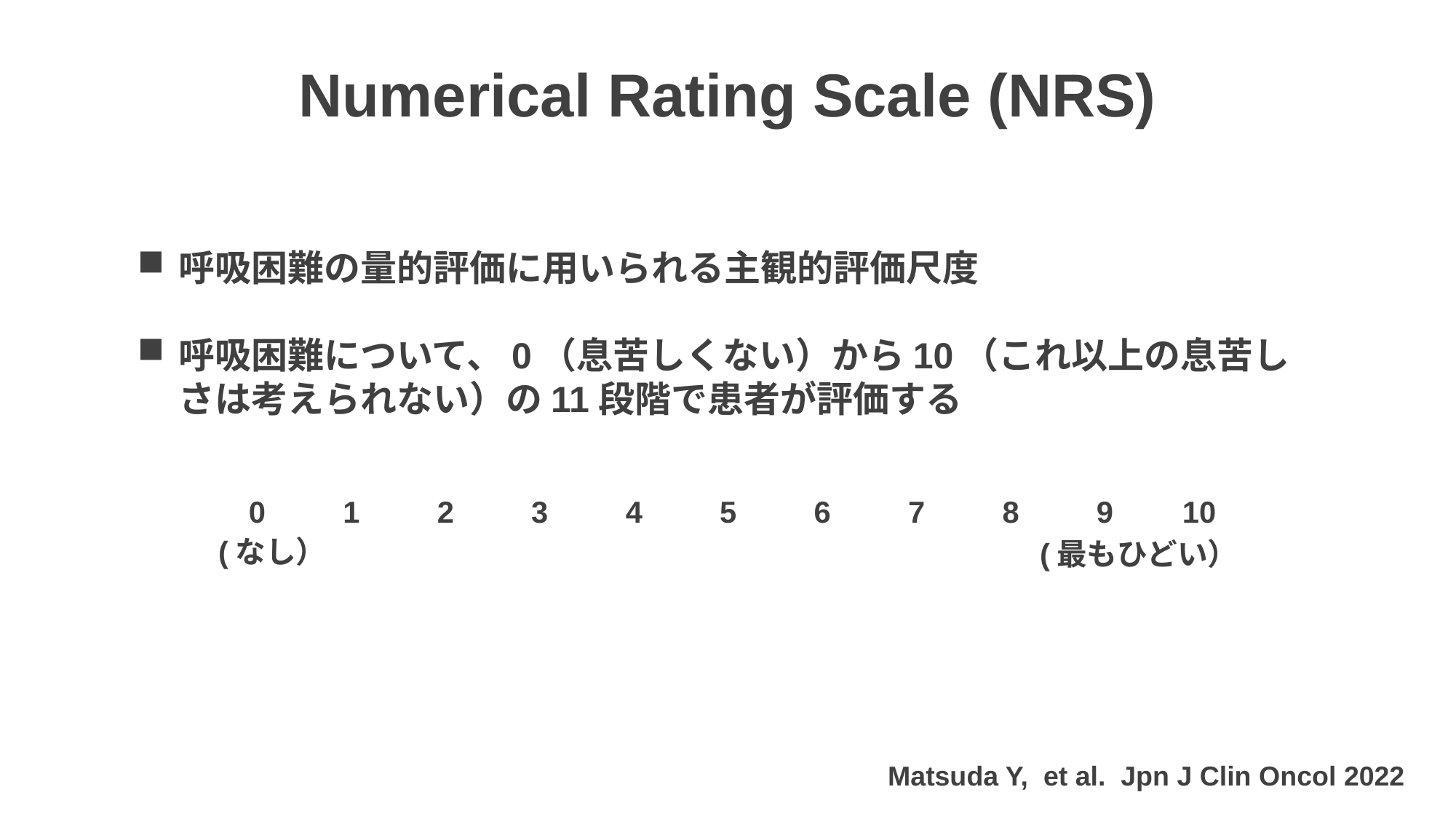

Numerical Rating Scale (NRS)
呼吸困難の量的評価に用いられる主観的評価尺度

呼吸困難について、0（息苦しくない）から10（これ以上の息苦しさは考えられない）の11段階で患者が評価する
| 0 | 1 | 2 | 3 | 4 | 5 | 6 | 7 | 8 | 9 | 10 |
| --- | --- | --- | --- | --- | --- | --- | --- | --- | --- | --- |
| (なし） |  |  |  |  |  |  |  | (最もひどい） |  |  |
 Matsuda Y,  et al.  Jpn J Clin Oncol 2022